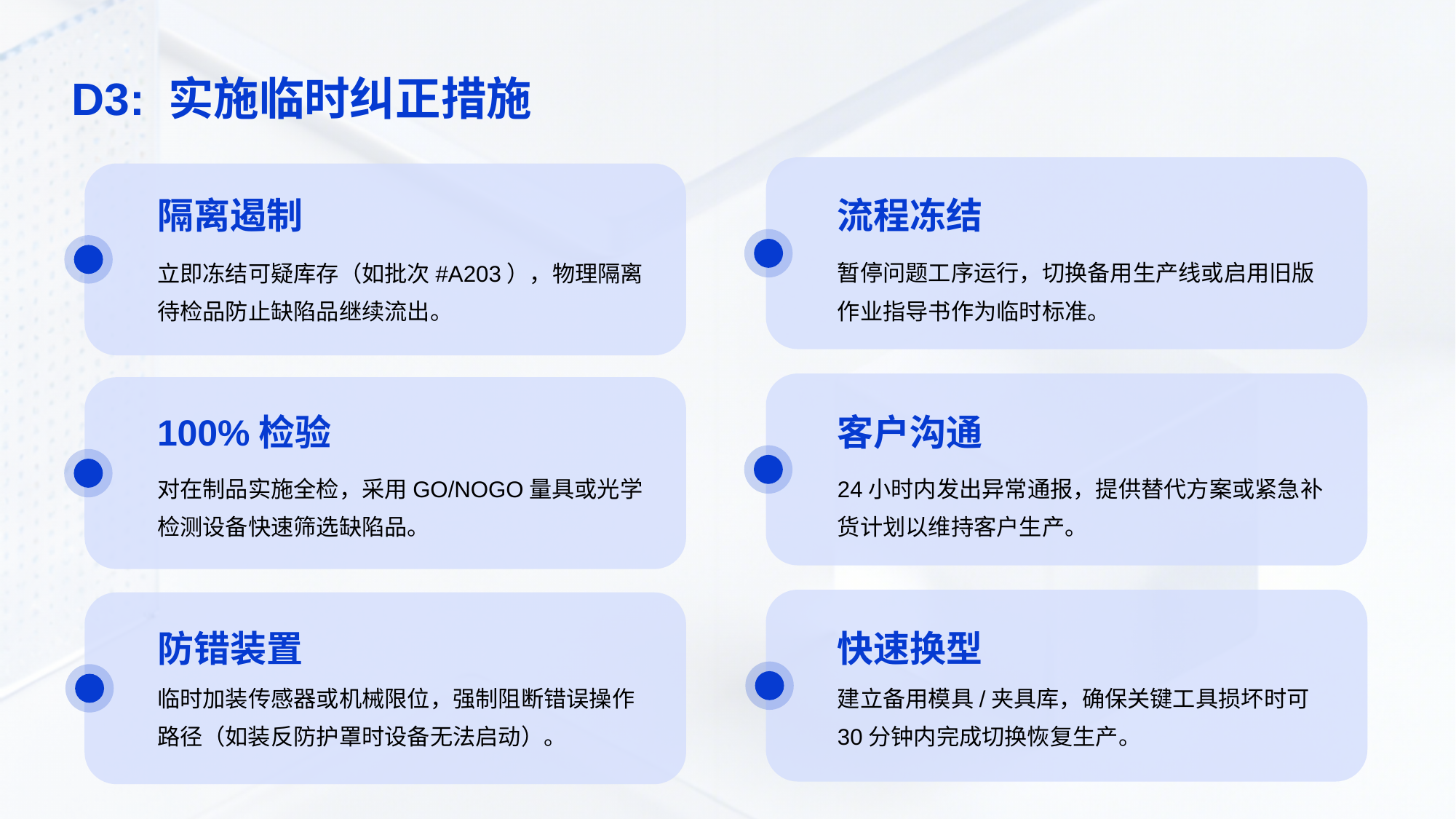

D3: 实施临时纠正措施

流程冻结
隔离遏制

暂停问题工序运行，切换备用生产线或启用旧版作业指导书作为临时标准。
立即冻结可疑库存（如批次#A203），物理隔离待检品防止缺陷品继续流出。

客户沟通
100%检验

24小时内发出异常通报，提供替代方案或紧急补货计划以维持客户生产。

对在制品实施全检，采用GO/NOGO量具或光学检测设备快速筛选缺陷品。

快速换型
防错装置
建立备用模具/夹具库，确保关键工具损坏时可30分钟内完成切换恢复生产。
临时加装传感器或机械限位，强制阻断错误操作路径（如装反防护罩时设备无法启动）。